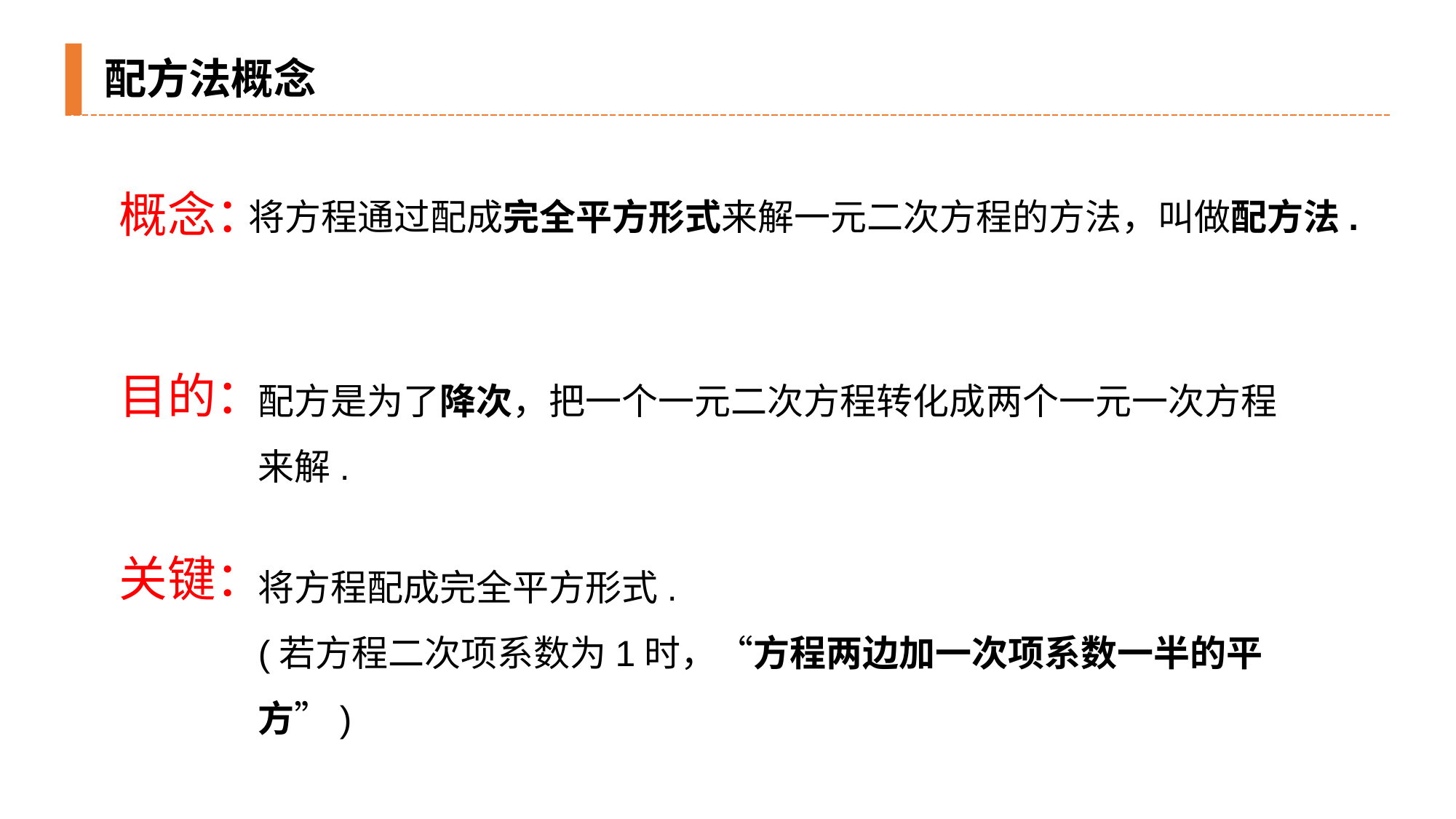

配方法概念
将方程通过配成完全平方形式来解一元二次方程的方法，叫做配方法.
概念：
配方是为了降次，把一个一元二次方程转化成两个一元一次方程来解.
目的：
将方程配成完全平方形式.
(若方程二次项系数为1时，“方程两边加一次项系数一半的平方”)
关键：